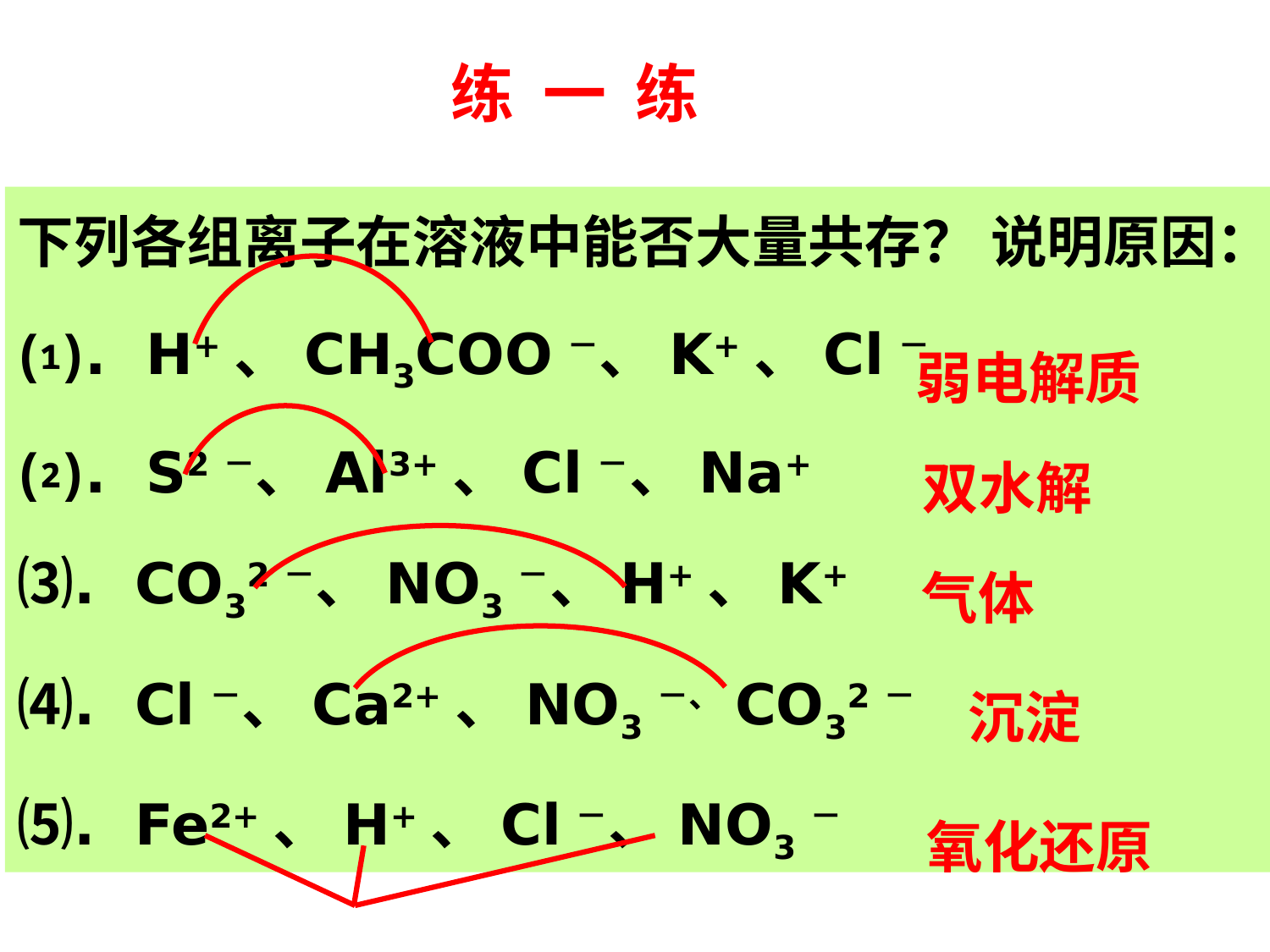

练  一  练
下列各组离子在溶液中能否大量共存？ 说明原因：
⑴.  H+、CH3COO－、K+、Cl－
⑵.  S2－、Al3+、Cl－、Na+
⑶.  CO32－、NO3－、H+、K+
⑷.  Cl－、Ca2+、NO3－、CO32－
⑸.  Fe2+、H+、Cl－、NO3－

弱电解质

双水解

气体

沉淀
氧化还原